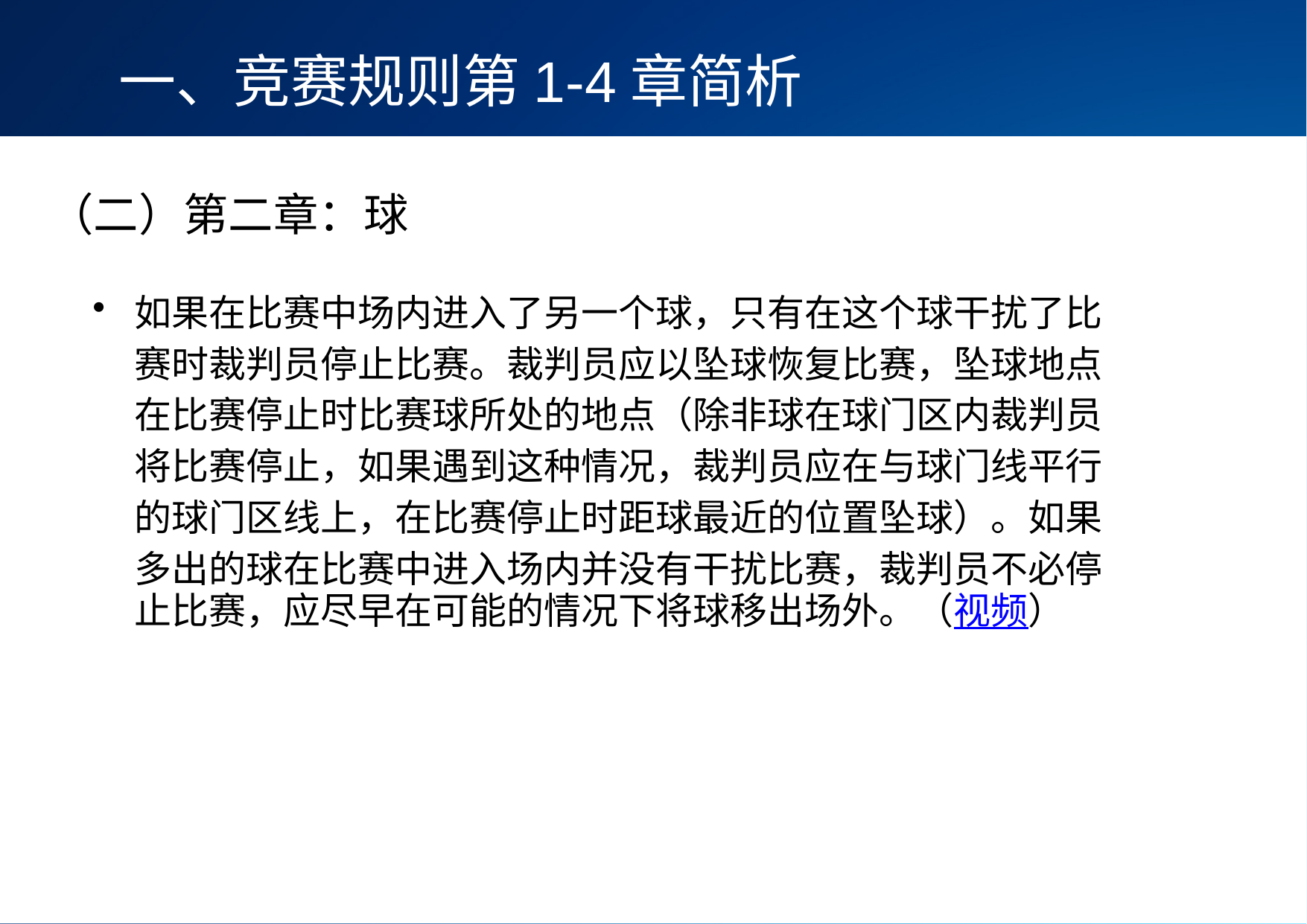

一、竞赛规则第1-4章简析

（二）第二章：球
如果在比赛中场内进入了另一个球，只有在这个球干扰了比赛时裁判员停止比赛。裁判员应以坠球恢复比赛，坠球地点在比赛停止时比赛球所处的地点（除非球在球门区内裁判员将比赛停止，如果遇到这种情况，裁判员应在与球门线平行的球门区线上，在比赛停止时距球最近的位置坠球）。如果多出的球在比赛中进入场内并没有干扰比赛，裁判员不必停止比赛，应尽早在可能的情况下将球移出场外。（视频）